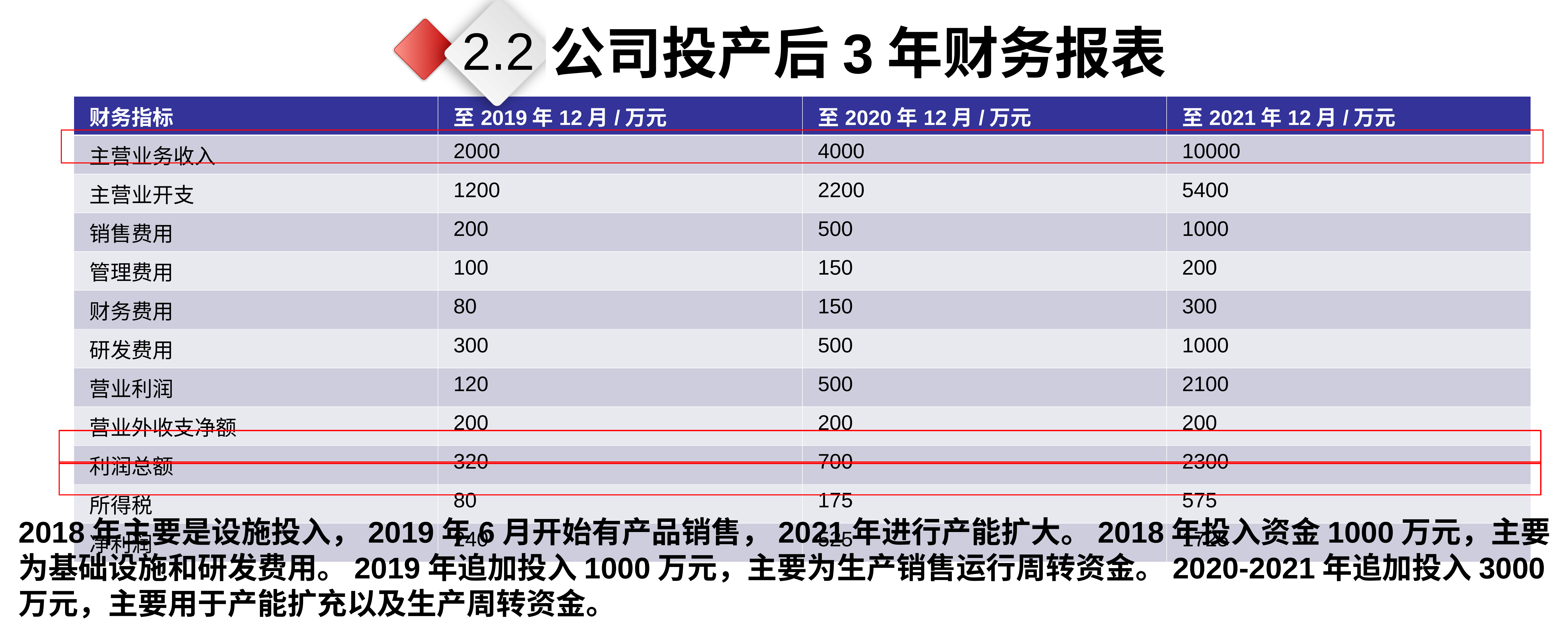

2.2

公司投产后3年财务报表
| 财务指标 | 至2019年12月/万元 | 至2020年12月/万元 | 至2021年12月/万元 |
| --- | --- | --- | --- |
| 主营业务收入 | 2000 | 4000 | 10000 |
| 主营业开支 | 1200 | 2200 | 5400 |
| 销售费用 | 200 | 500 | 1000 |
| 管理费用 | 100 | 150 | 200 |
| 财务费用 | 80 | 150 | 300 |
| 研发费用 | 300 | 500 | 1000 |
| 营业利润 | 120 | 500 | 2100 |
| 营业外收支净额 | 200 | 200 | 200 |
| 利润总额 | 320 | 700 | 2300 |
| 所得税 | 80 | 175 | 575 |
| 净利润 | 240 | 525 | 1725 |

2018年主要是设施投入，2019年6月开始有产品销售，2021年进行产能扩大。2018年投入资金1000万元，主要为基础设施和研发费用。2019年追加投入1000万元，主要为生产销售运行周转资金。2020-2021年追加投入3000万元，主要用于产能扩充以及生产周转资金。